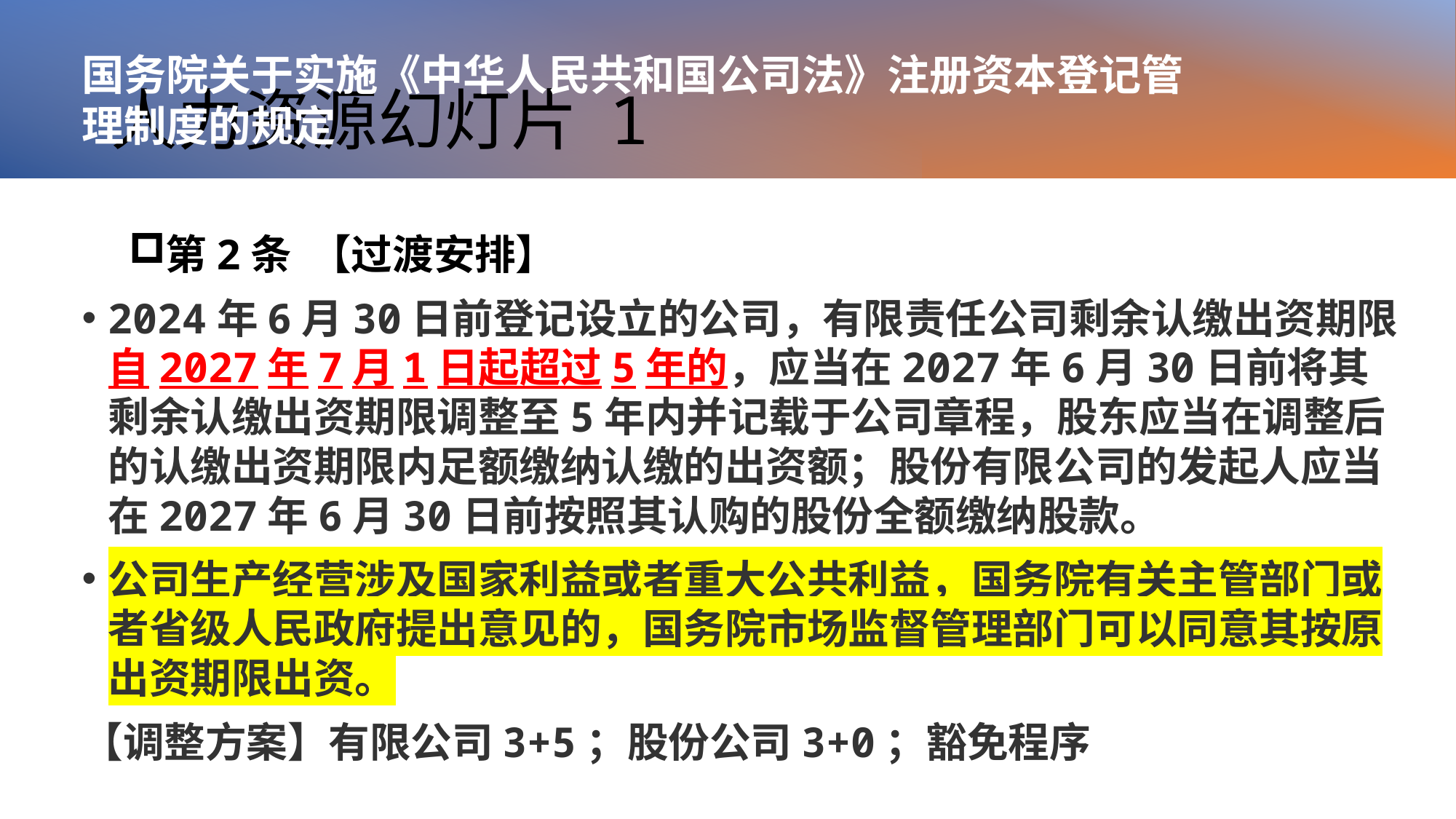

国务院关于实施《中华人民共和国公司法》注册资本登记管理制度的规定
# 人力资源幻灯片 1
第2条  【过渡安排】
2024年6月30日前登记设立的公司，有限责任公司剩余认缴出资期限自2027年7月1日起超过5年的，应当在2027年6月30日前将其剩余认缴出资期限调整至5年内并记载于公司章程，股东应当在调整后的认缴出资期限内足额缴纳认缴的出资额；股份有限公司的发起人应当在2027年6月30日前按照其认购的股份全额缴纳股款。
公司生产经营涉及国家利益或者重大公共利益，国务院有关主管部门或者省级人民政府提出意见的，国务院市场监督管理部门可以同意其按原出资期限出资。
【调整方案】有限公司3+5；股份公司3+0；豁免程序